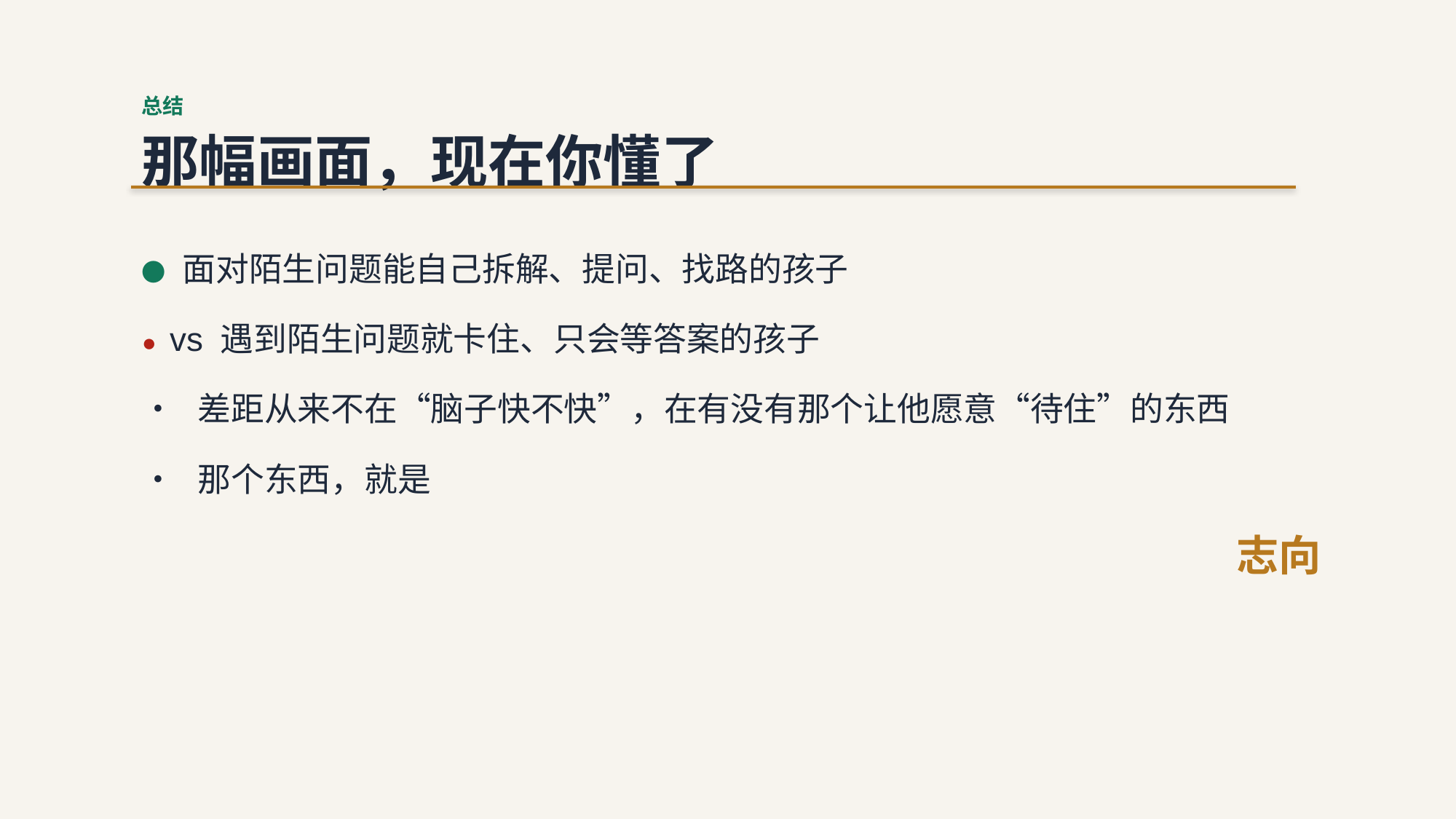

总结
那幅画面，现在你懂了

●  面对陌生问题能自己拆解、提问、找路的孩子
●  vs 遇到陌生问题就卡住、只会等答案的孩子
•  差距从来不在“脑子快不快”，在有没有那个让他愿意“待住”的东西
•  那个东西，就是
志向